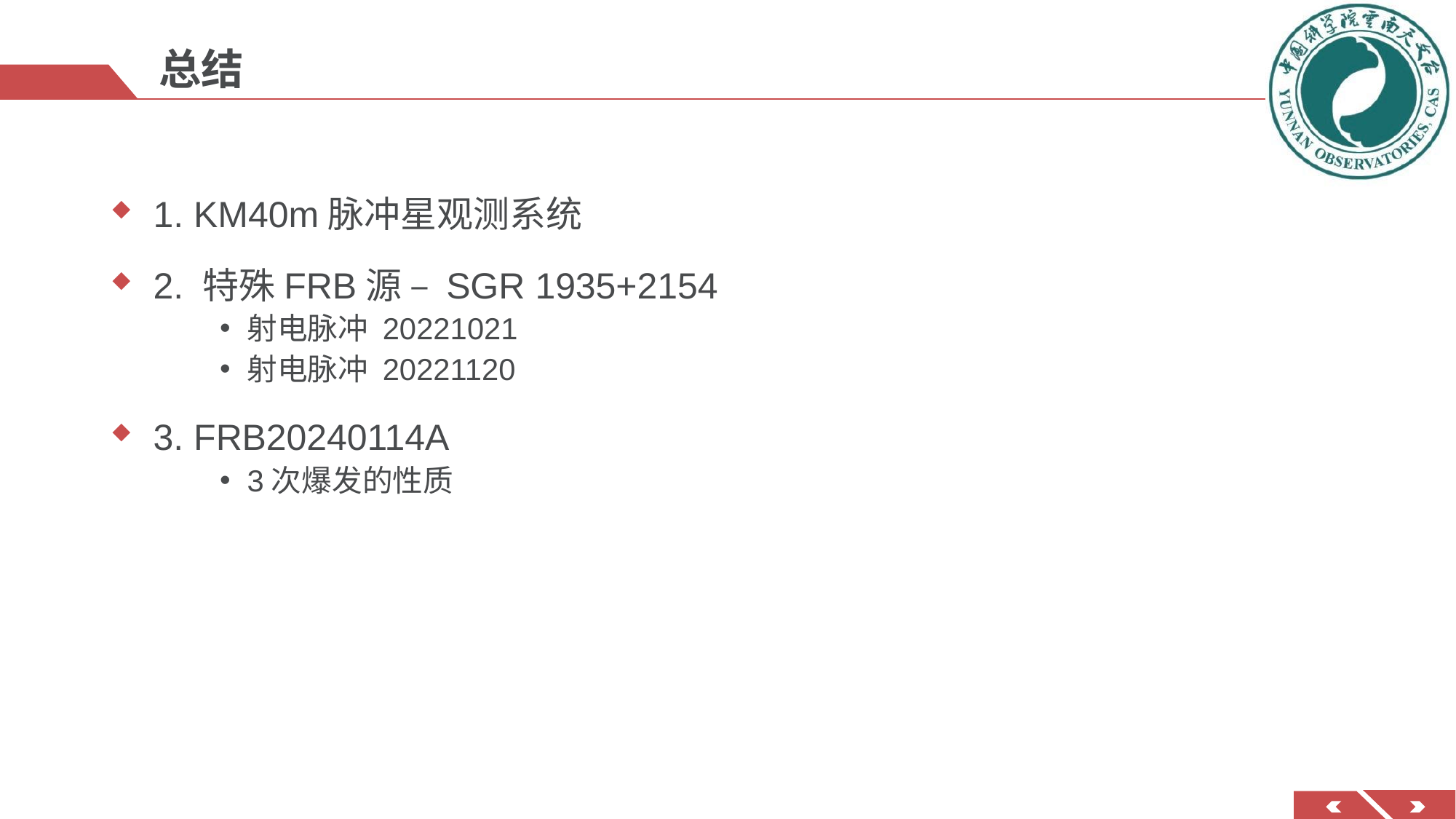

# 总结
1. KM40m脉冲星观测系统
2. 特殊FRB源 – SGR 1935+2154
射电脉冲 20221021
射电脉冲 20221120
3. FRB20240114A
3次爆发的性质